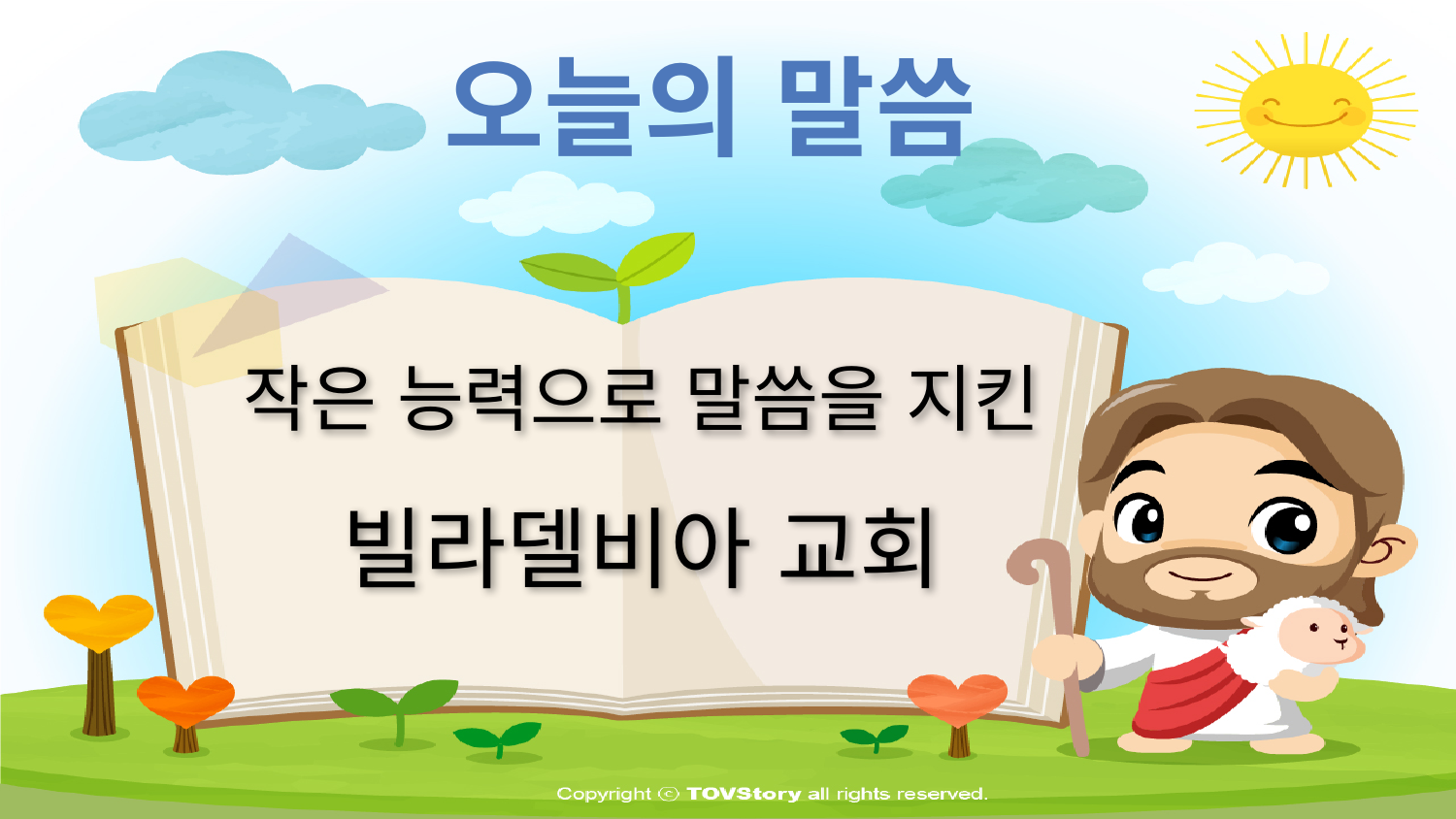

오늘의 말씀
작은 능력으로 말씀을 지킨 빌라델비아 교회